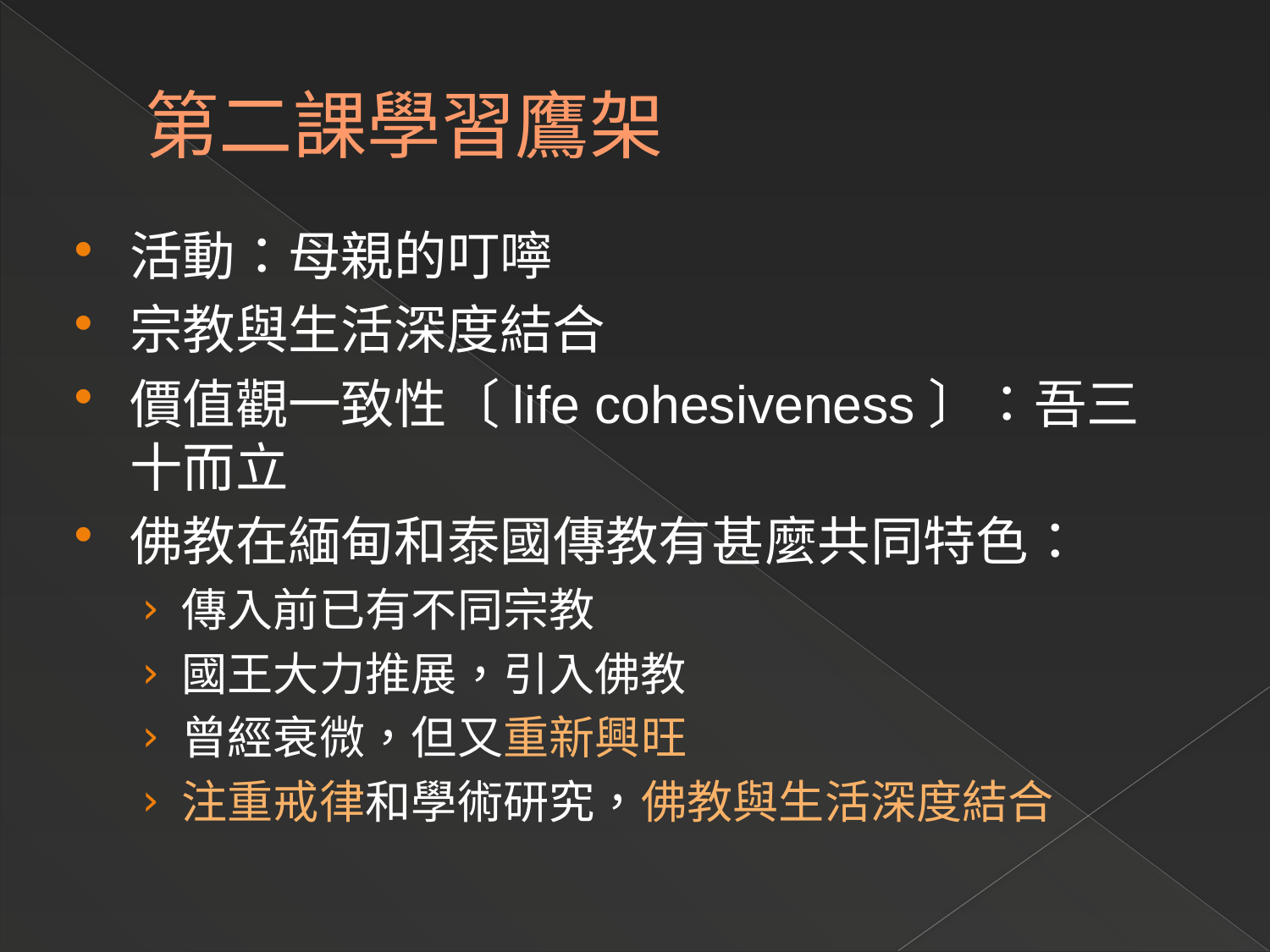

# 第二課學習鷹架
活動：母親的叮嚀
宗教與生活深度結合
價值觀一致性〔life cohesiveness〕：吾三十而立
佛教在緬甸和泰國傳教有甚麼共同特色：
傳入前已有不同宗教
國王大力推展，引入佛教
曾經衰微，但又重新興旺
注重戒律和學術研究，佛教與生活深度結合